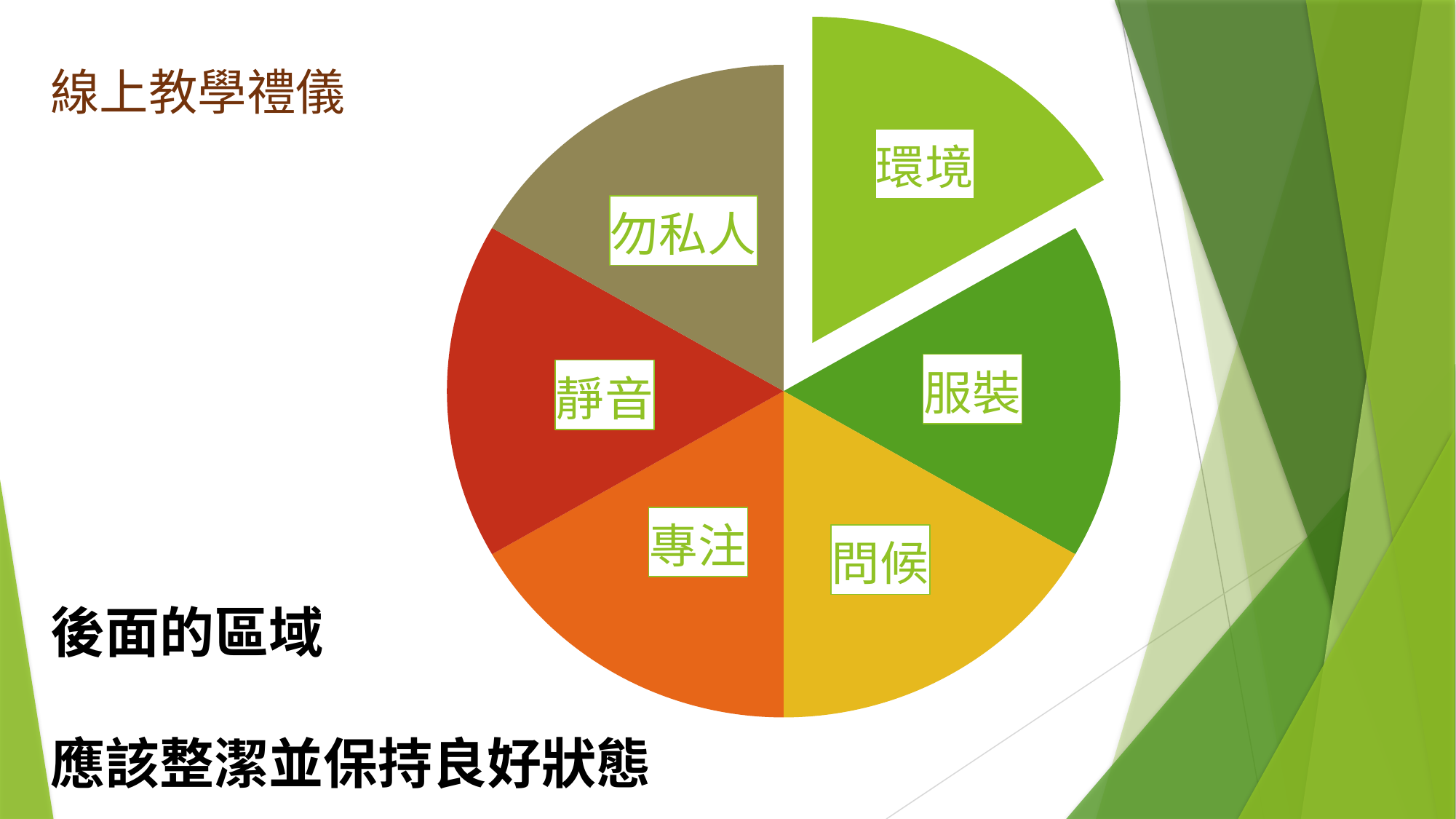

### Chart

| Category | 線上禮儀 |
|---|---|
| 環境 | 2.0 |
| 服裝 | 2.0 |
| 問候 | 2.0 |
| 專注 | 2.0 |
| 靜音 | 2.0 |
| 勿私人 | 2.0 |
# 線上教學禮儀
後面的區域
應該整潔並保持良好狀態